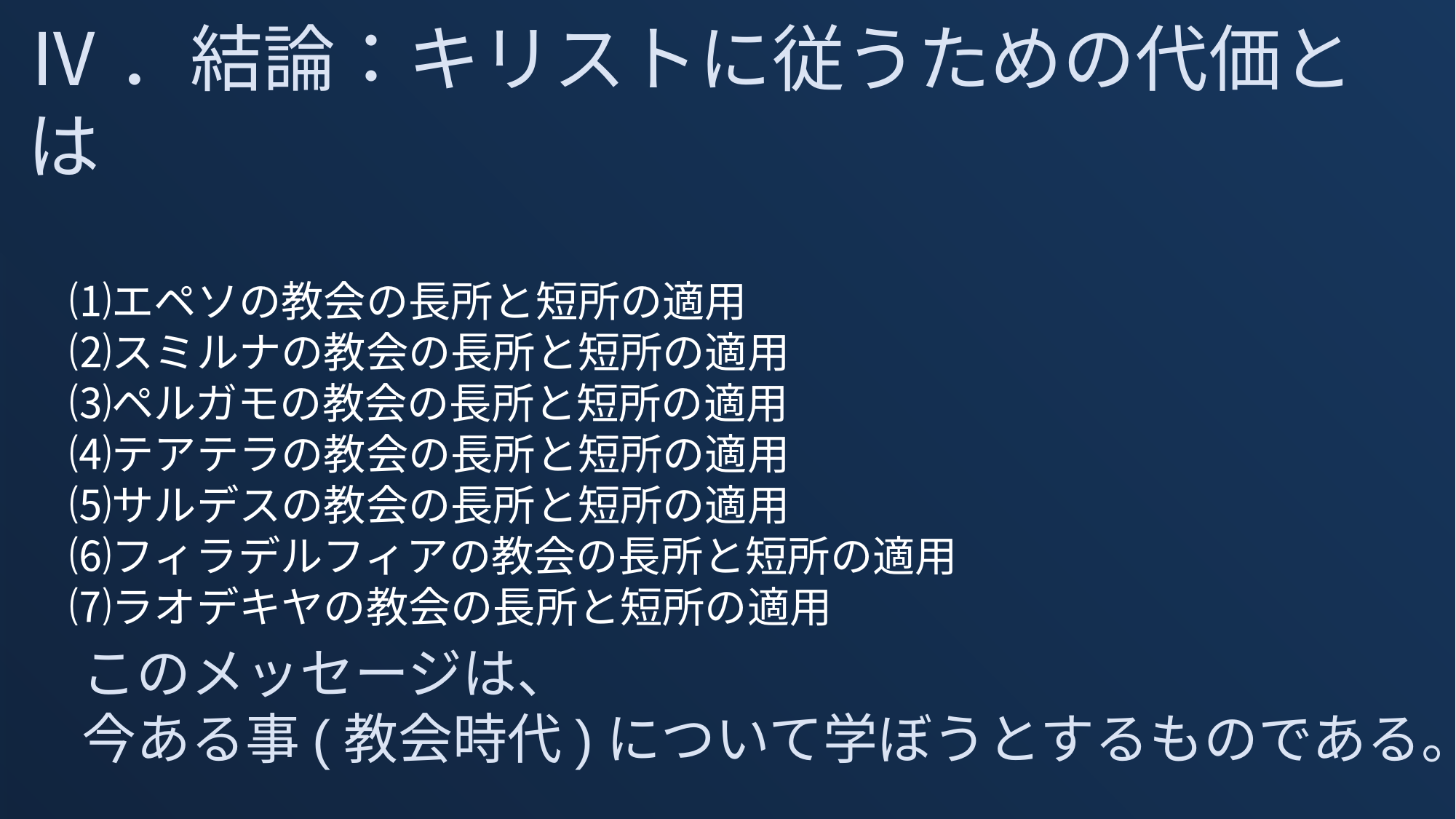

Ⅳ．結論：キリストに従うための代価とは

　⑴エペソの教会の長所と短所の適用
　⑵スミルナの教会の長所と短所の適用
　⑶ペルガモの教会の長所と短所の適用
　⑷テアテラの教会の長所と短所の適用
　⑸サルデスの教会の長所と短所の適用
　⑹フィラデルフィアの教会の長所と短所の適用
　⑺ラオデキヤの教会の長所と短所の適用
　このメッセージは、
　今ある事(教会時代)について学ぼうとするものである。